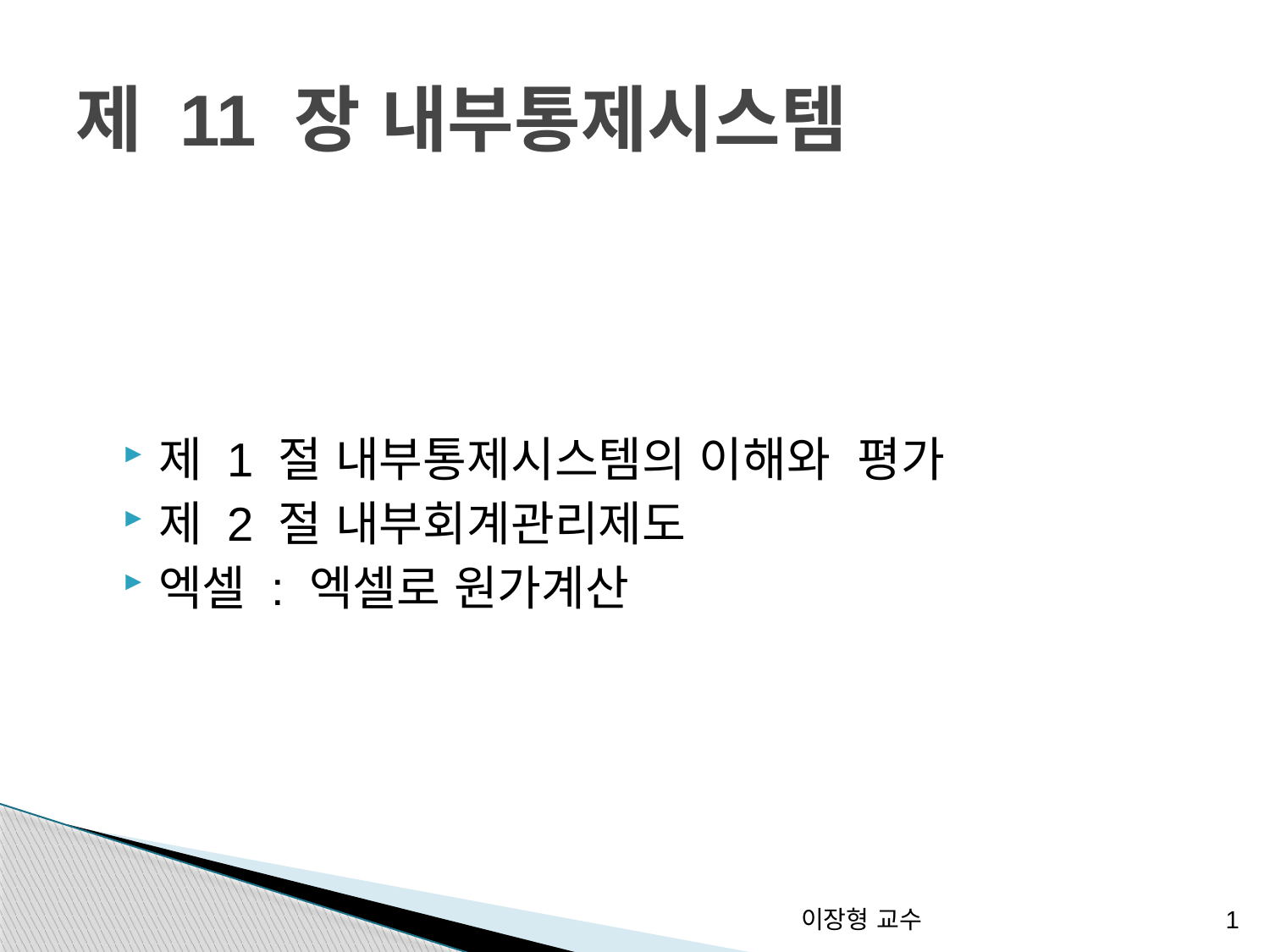

# 제 11 장 내부통제시스템
제 1 절 내부통제시스템의 이해와  평가
제 2 절 내부회계관리제도
엑셀 : 엑셀로 원가계산
이장형 교수
1